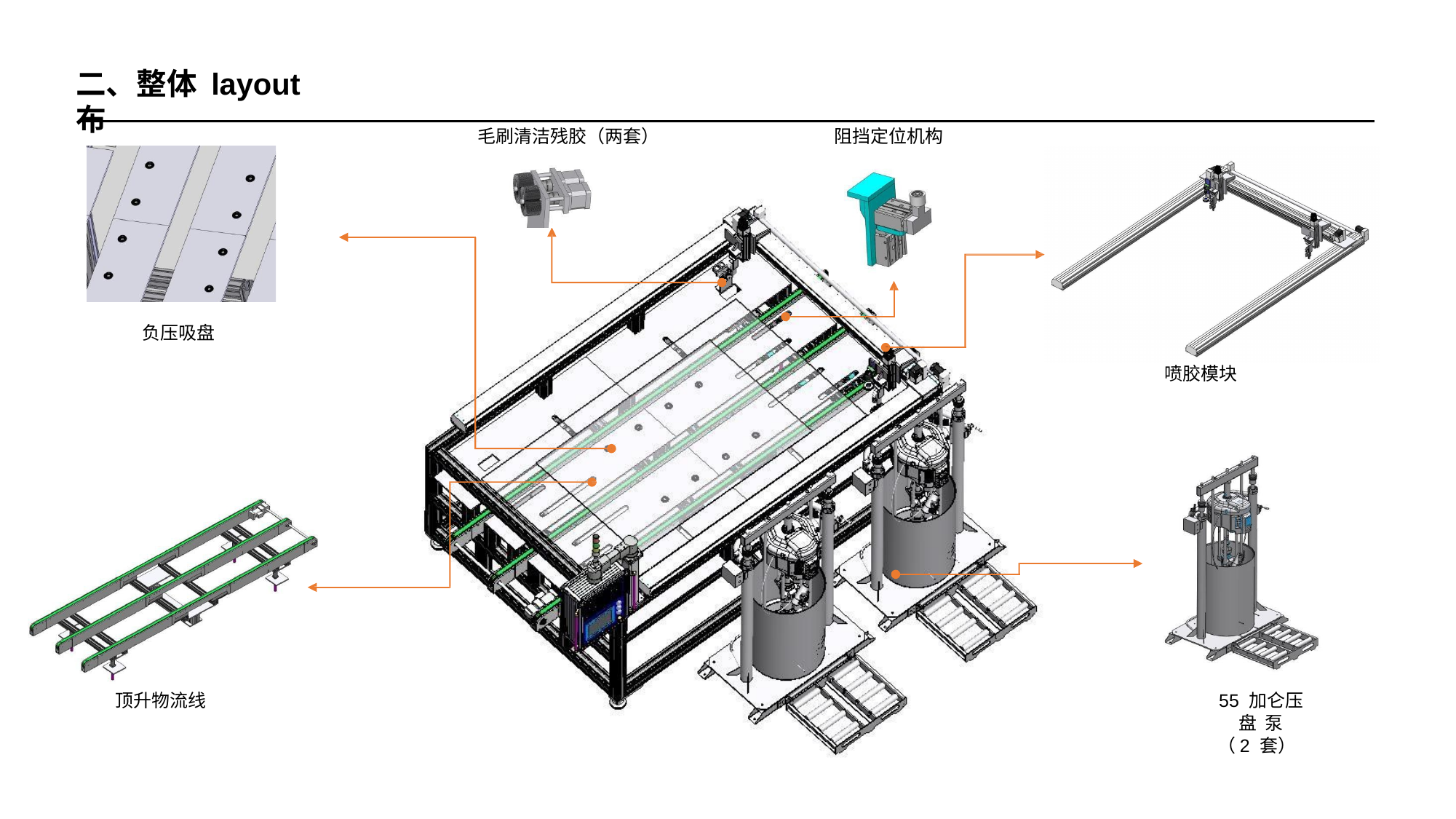

# 二、整体 layout 布
毛刷清洁残胶（两套）
阻挡定位机构

负压吸盘

喷胶模块

55 加仑压盘  泵
（2 套）
顶升物流线